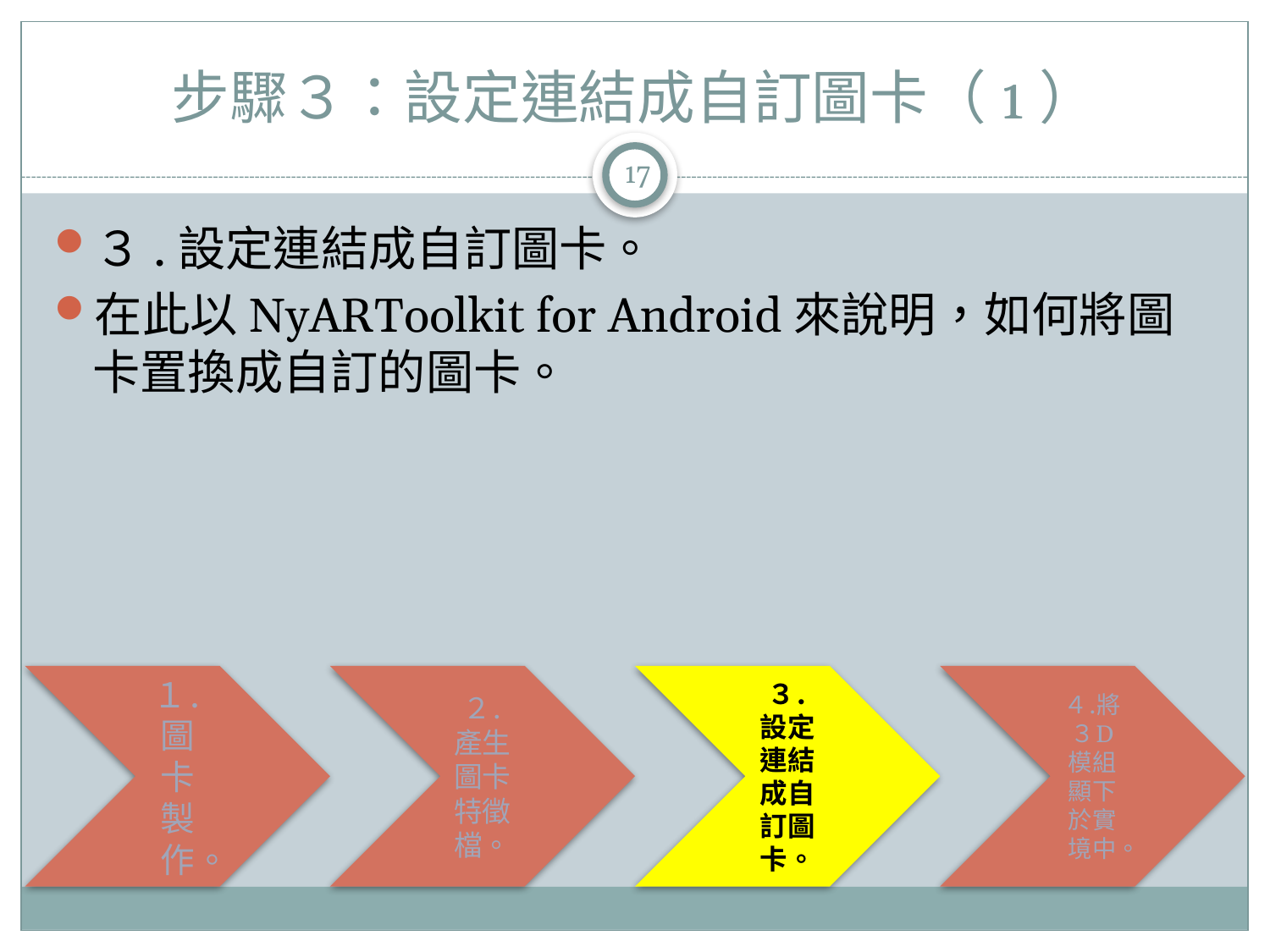

# 步驟３：設定連結成自訂圖卡（1）
17
３.設定連結成自訂圖卡。
在此以NyARToolkit for Android來說明，如何將圖卡置換成自訂的圖卡。
１.圖卡製作。
２.產生圖卡特徵檔。
３.設定連結成自訂圖卡。
４.將３D模組顯下於實境中。